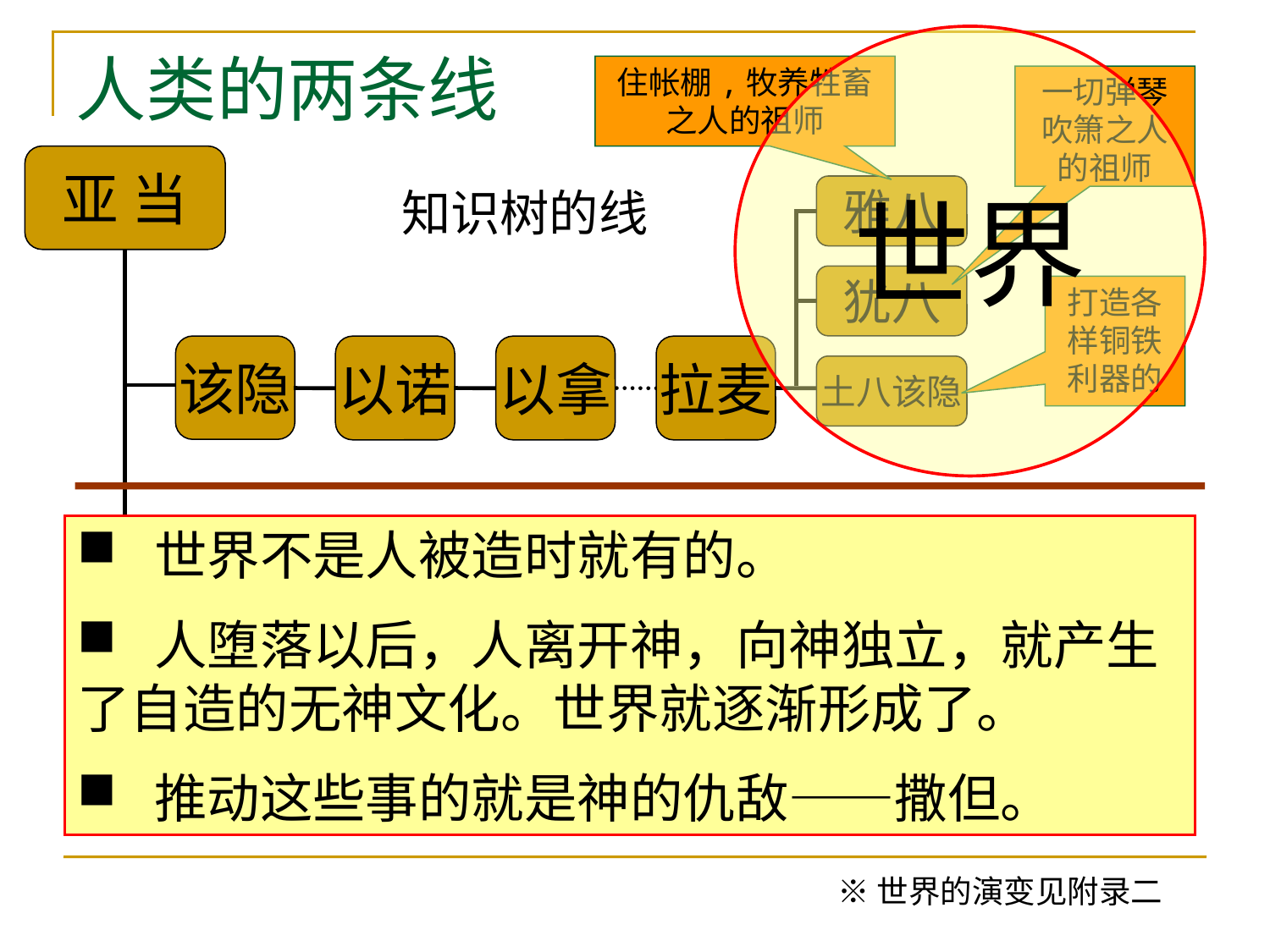

世界
# 人类的两条线
住帐棚,牧养牲畜之人的祖师
一切弹琴吹箫之人的祖师

亚 当
雅八
犹八
该隐
以诺
以拿
拉麦
土八该隐
亚伯
知识树的线
打造各样铜铁利器的

  世界不是人被造时就有的。
  人堕落以后，人离开神，向神独立，就产生了自造的无神文化。世界就逐渐形成了。
  推动这些事的就是神的仇敌——撒但。
一条是生命树的线
※世界的演变见附录二